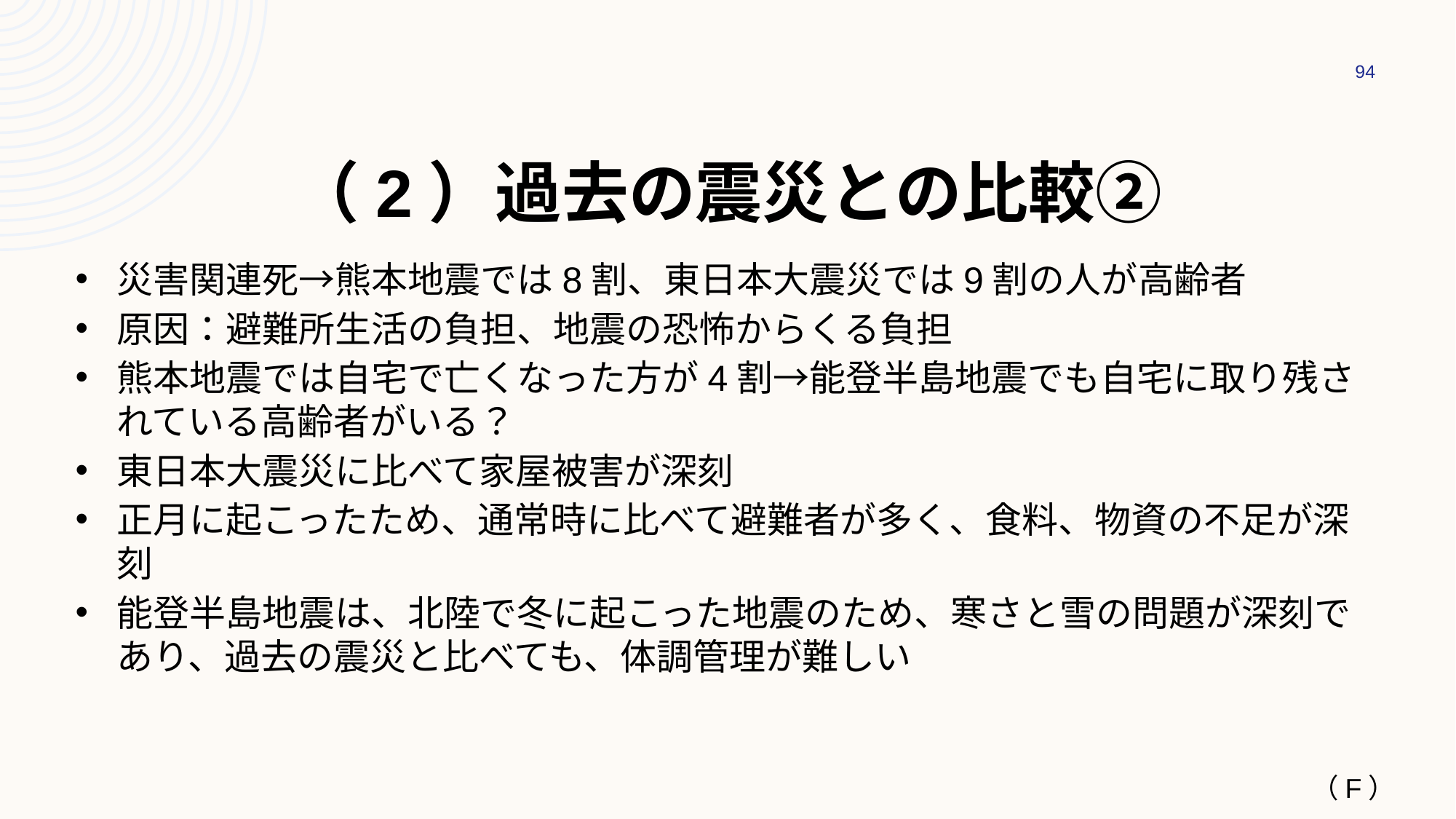

94
# （2）過去の震災との比較②
災害関連死→熊本地震では8割、東日本大震災では9割の人が高齢者
原因：避難所生活の負担、地震の恐怖からくる負担
熊本地震では自宅で亡くなった方が4割→能登半島地震でも自宅に取り残されている高齢者がいる？
東日本大震災に比べて家屋被害が深刻
正月に起こったため、通常時に比べて避難者が多く、食料、物資の不足が深刻
能登半島地震は、北陸で冬に起こった地震のため、寒さと雪の問題が深刻であり、過去の震災と比べても、体調管理が難しい

（F）